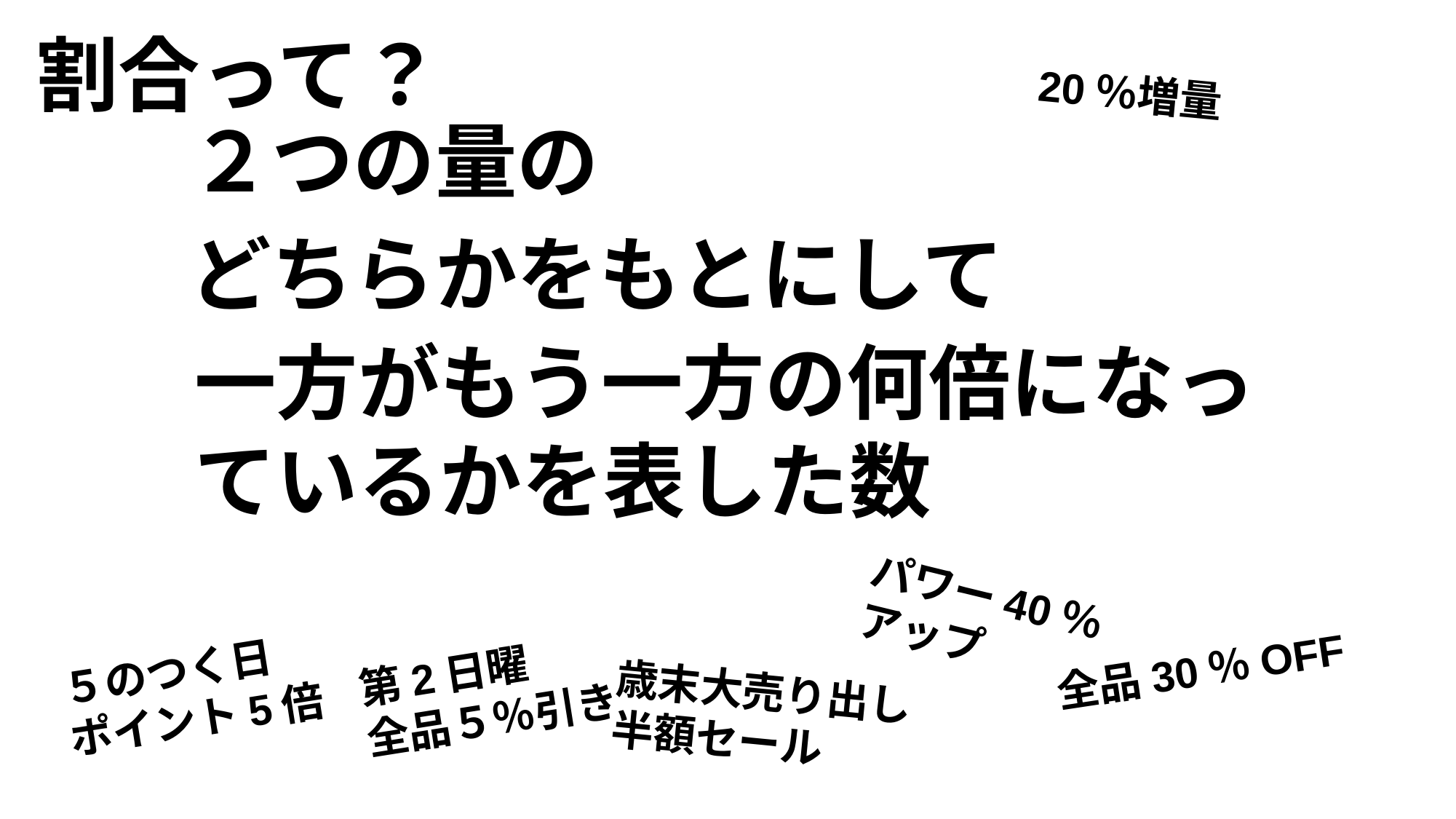

割合って？
20％増量
２つの量の
どちらかをもとにして
一方がもう一方の何倍になっているかを表した数
パワー40％アップ
５のつく日
ポイント5倍
第2日曜
全品５％引き
全品30％OFF
歳末大売り出し半額セール